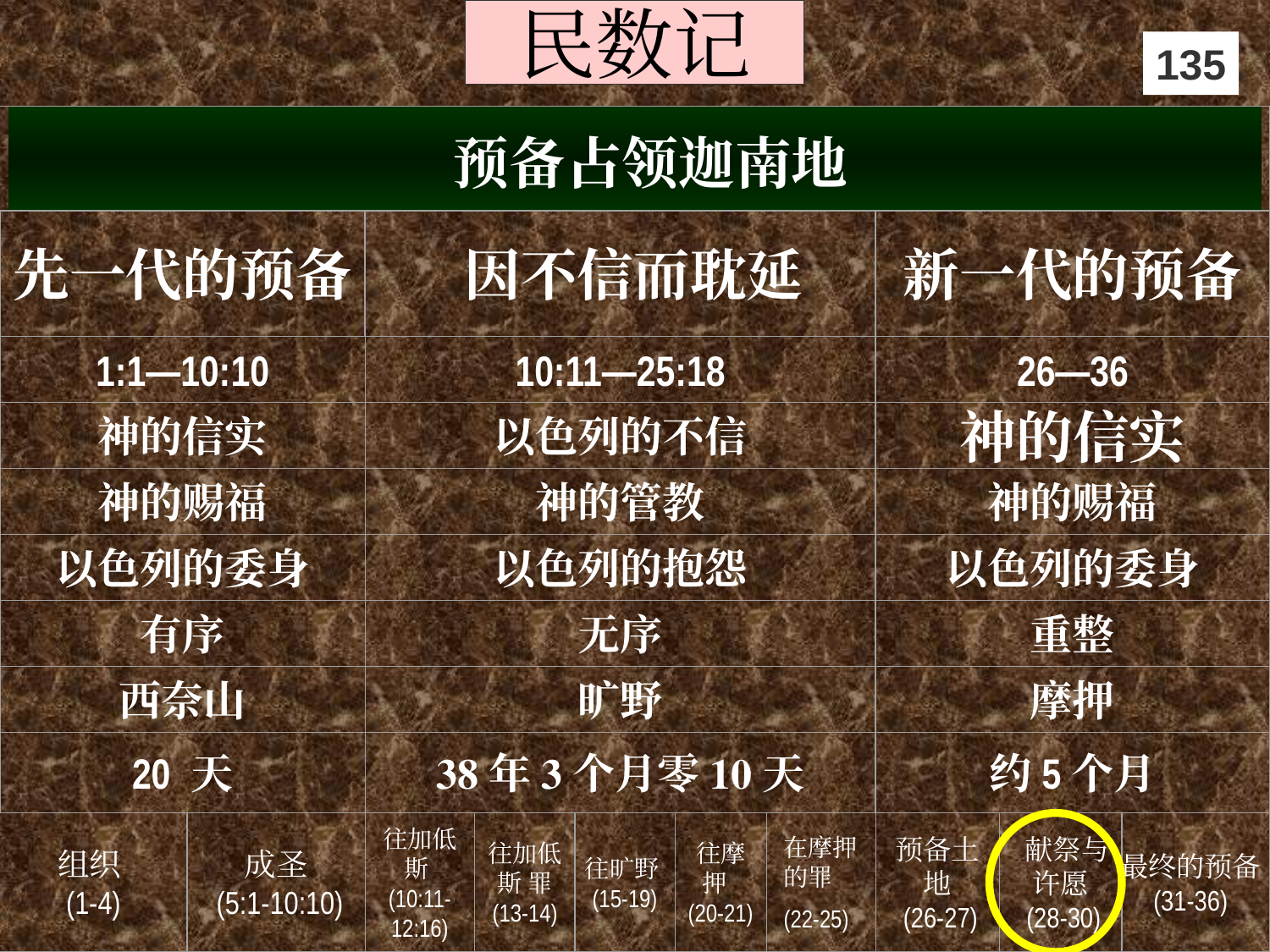

# 民数记
135

 预备占领迦南地

 因不信而耽延

先一代的预备

新一代的预备

1:1—10:10

10:11—25:18

26—36

神的信实

以色列的不信

神的信实

神的赐福

神的管教

神的赐福

以色列的委身

以色列的抱怨

以色列的委身

有序

无序

重整

西奈山

旷野

摩押

20 天

38年3个月零10天

约5个月

组织
(1-4)

成圣
 (5:1-10:10)

往加低斯(10:11-
12:16)

往加低斯 罪
(13-14)

往旷野(15-19)

往摩押
(20-21)

在摩押的罪
(22-25)

预备土地
 (26-27)

 献祭与许愿
 (28-30)
最终的预备 (31-36)